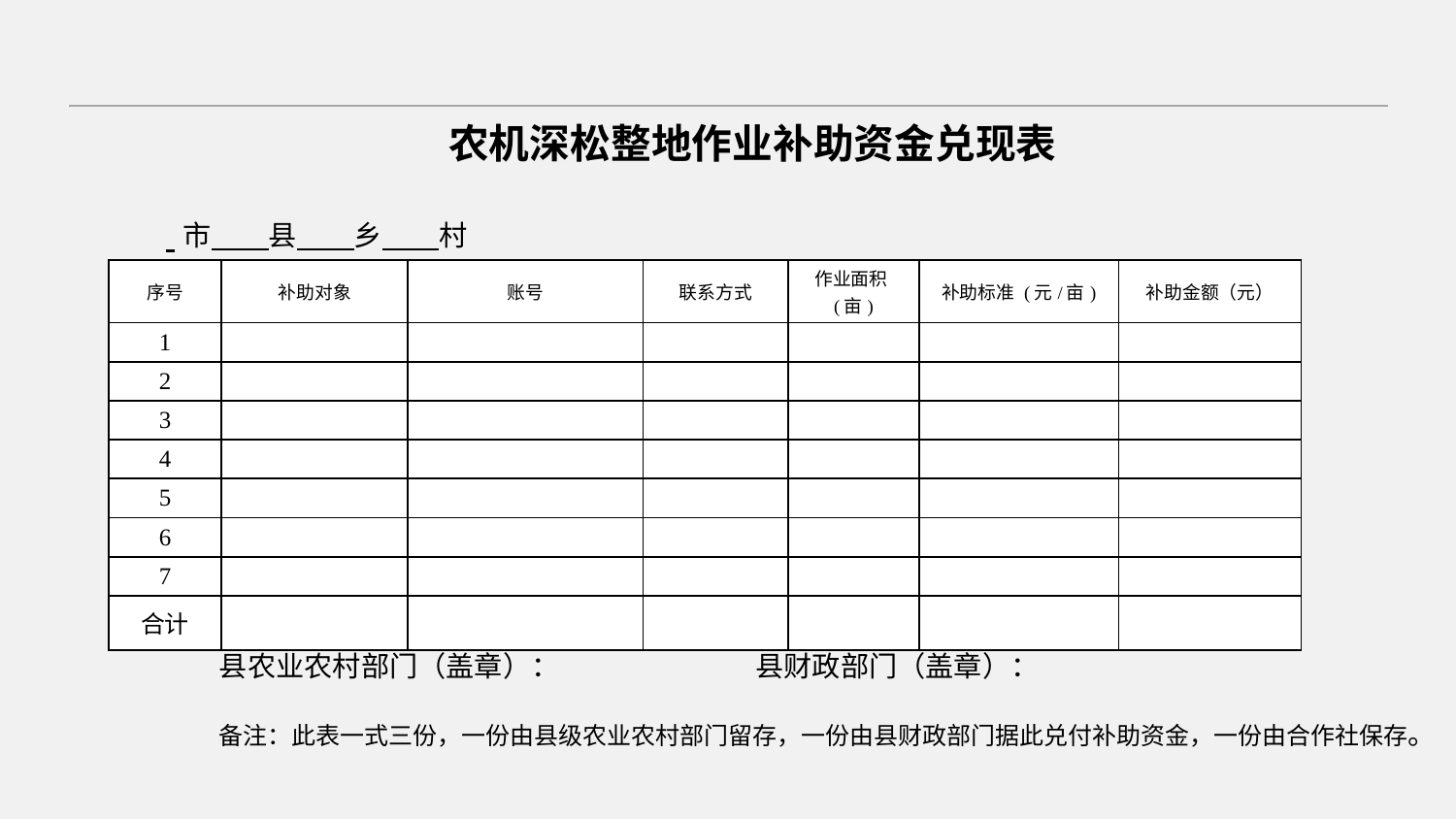

农机深松整地作业补助资金兑现表
 市         县         乡         村
| 序号 | 补助对象 | 账号 | 联系方式 | 作业面积(亩) | 补助标准 (元/亩) | 补助金额（元） |
| --- | --- | --- | --- | --- | --- | --- |
| 1 |  |  |  |  |  |  |
| 2 |  |  |  |  |  |  |
| 3 |  |  |  |  |  |  |
| 4 |  |  |  |  |  |  |
| 5 |  |  |  |  |  |  |
| 6 |  |  |  |  |  |  |
| 7 |  |  |  |  |  |  |
| 合计 |  |  |  |  |  |  |
县农业农村部门（盖章）：                               县财政部门（盖章）：
备注：此表一式三份，一份由县级农业农村部门留存，一份由县财政部门据此兑付补助资金，一份由合作社保存。